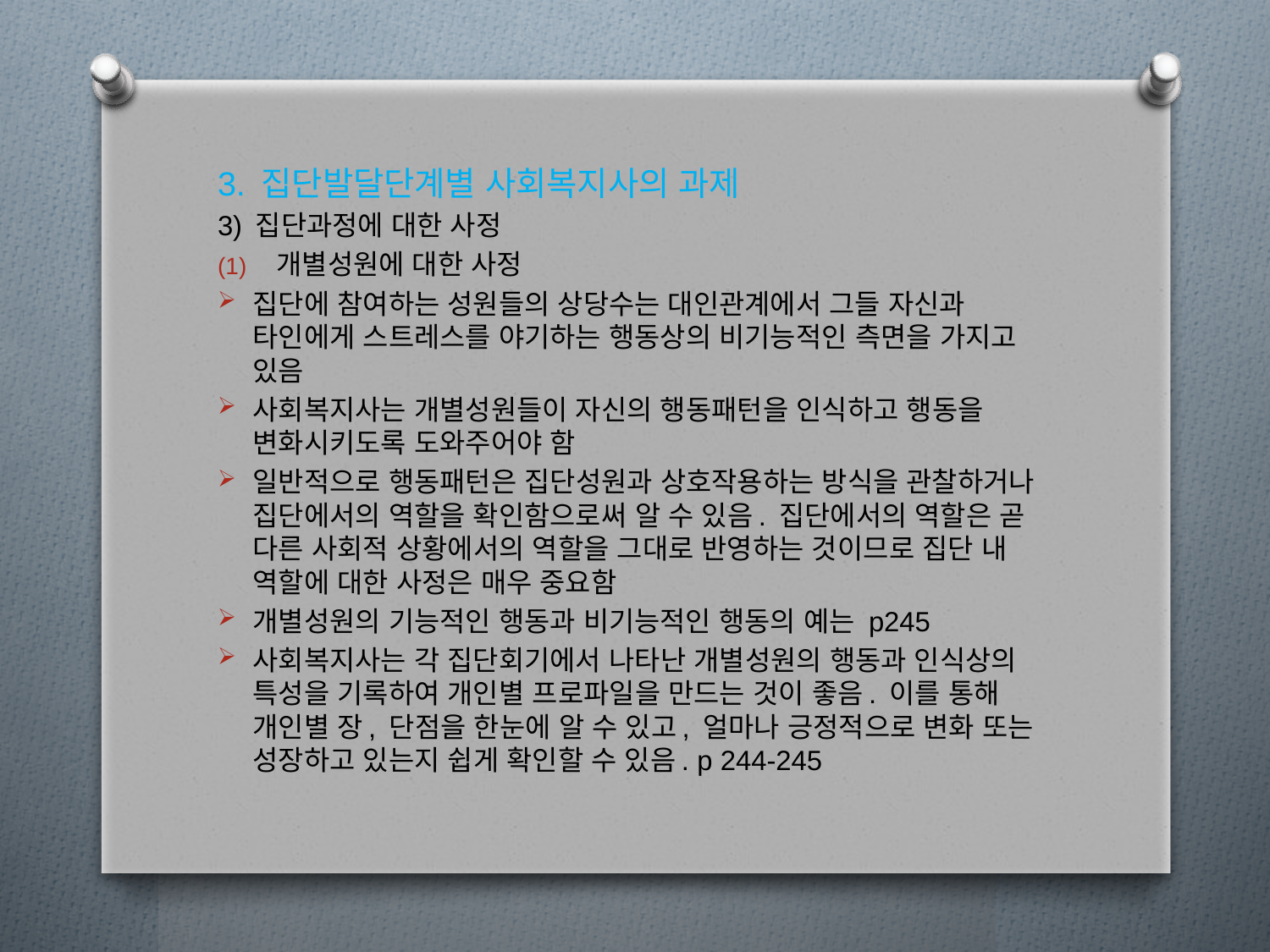

3. 집단발달단계별 사회복지사의 과제
3) 집단과정에 대한 사정
개별성원에 대한 사정
집단에 참여하는 성원들의 상당수는 대인관계에서 그들 자신과 타인에게 스트레스를 야기하는 행동상의 비기능적인 측면을 가지고 있음
사회복지사는 개별성원들이 자신의 행동패턴을 인식하고 행동을 변화시키도록 도와주어야 함
일반적으로 행동패턴은 집단성원과 상호작용하는 방식을 관찰하거나 집단에서의 역할을 확인함으로써 알 수 있음. 집단에서의 역할은 곧 다른 사회적 상황에서의 역할을 그대로 반영하는 것이므로 집단 내 역할에 대한 사정은 매우 중요함
개별성원의 기능적인 행동과 비기능적인 행동의 예는 p245
사회복지사는 각 집단회기에서 나타난 개별성원의 행동과 인식상의 특성을 기록하여 개인별 프로파일을 만드는 것이 좋음. 이를 통해 개인별 장, 단점을 한눈에 알 수 있고, 얼마나 긍정적으로 변화 또는 성장하고 있는지 쉽게 확인할 수 있음. p 244-245